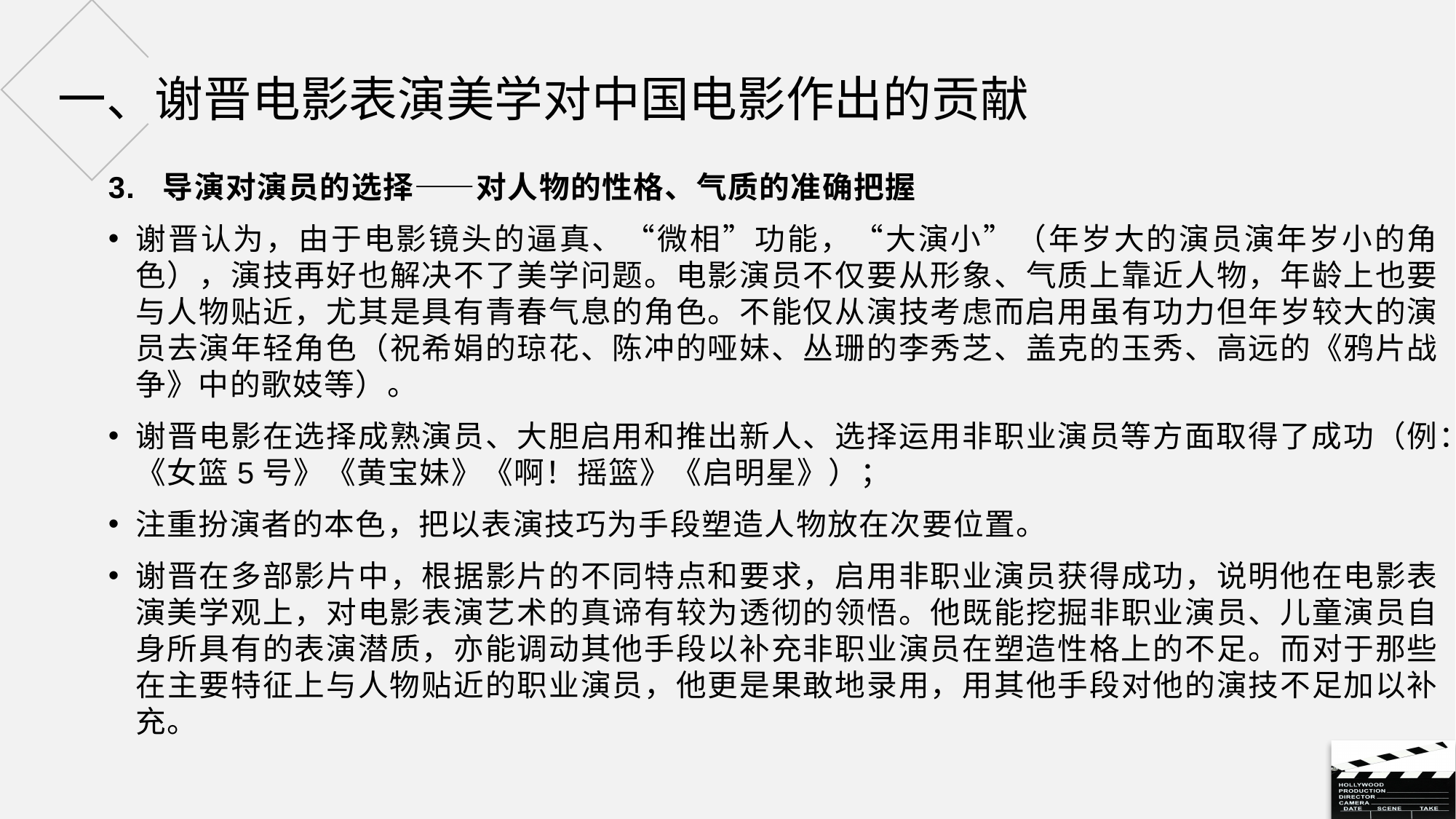

# 一、谢晋电影表演美学对中国电影作出的贡献
导演对演员的选择——对人物的性格、气质的准确把握
谢晋认为，由于电影镜头的逼真、“微相”功能，“大演小”（年岁大的演员演年岁小的角色），演技再好也解决不了美学问题。电影演员不仅要从形象、气质上靠近人物，年龄上也要与人物贴近，尤其是具有青春气息的角色。不能仅从演技考虑而启用虽有功力但年岁较大的演员去演年轻角色（祝希娟的琼花、陈冲的哑妹、丛珊的李秀芝、盖克的玉秀、高远的《鸦片战争》中的歌妓等）。
谢晋电影在选择成熟演员、大胆启用和推出新人、选择运用非职业演员等方面取得了成功（例：《女篮5号》《黄宝妹》《啊！摇篮》《启明星》）；
注重扮演者的本色，把以表演技巧为手段塑造人物放在次要位置。
谢晋在多部影片中，根据影片的不同特点和要求，启用非职业演员获得成功，说明他在电影表演美学观上，对电影表演艺术的真谛有较为透彻的领悟。他既能挖掘非职业演员、儿童演员自身所具有的表演潜质，亦能调动其他手段以补充非职业演员在塑造性格上的不足。而对于那些在主要特征上与人物贴近的职业演员，他更是果敢地录用，用其他手段对他的演技不足加以补充。